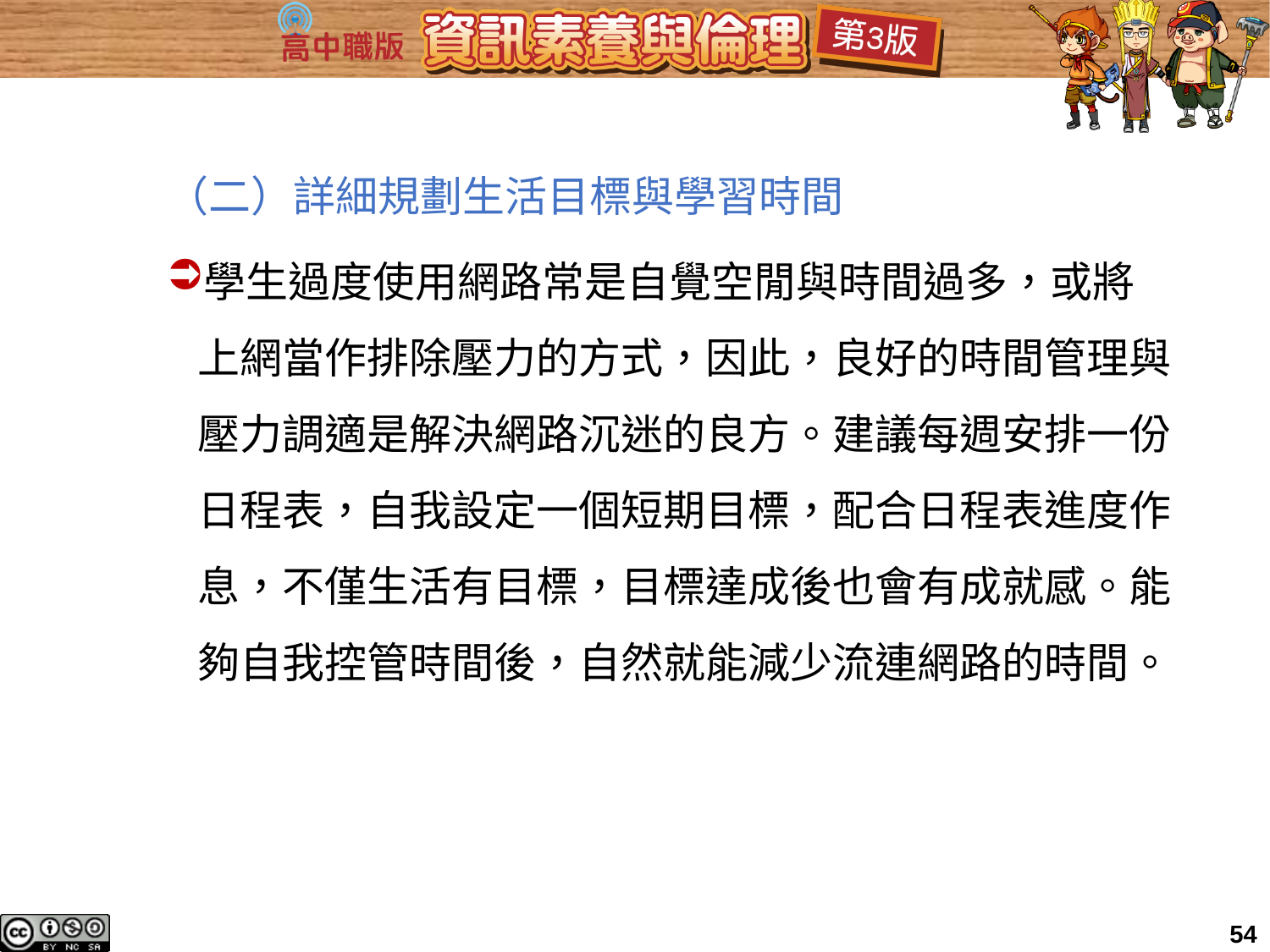

（二）詳細規劃生活目標與學習時間
學生過度使用網路常是自覺空閒與時間過多，或將上網當作排除壓力的方式，因此，良好的時間管理與壓力調適是解決網路沉迷的良方。建議每週安排一份日程表，自我設定一個短期目標，配合日程表進度作息，不僅生活有目標，目標達成後也會有成就感。能夠自我控管時間後，自然就能減少流連網路的時間。
54